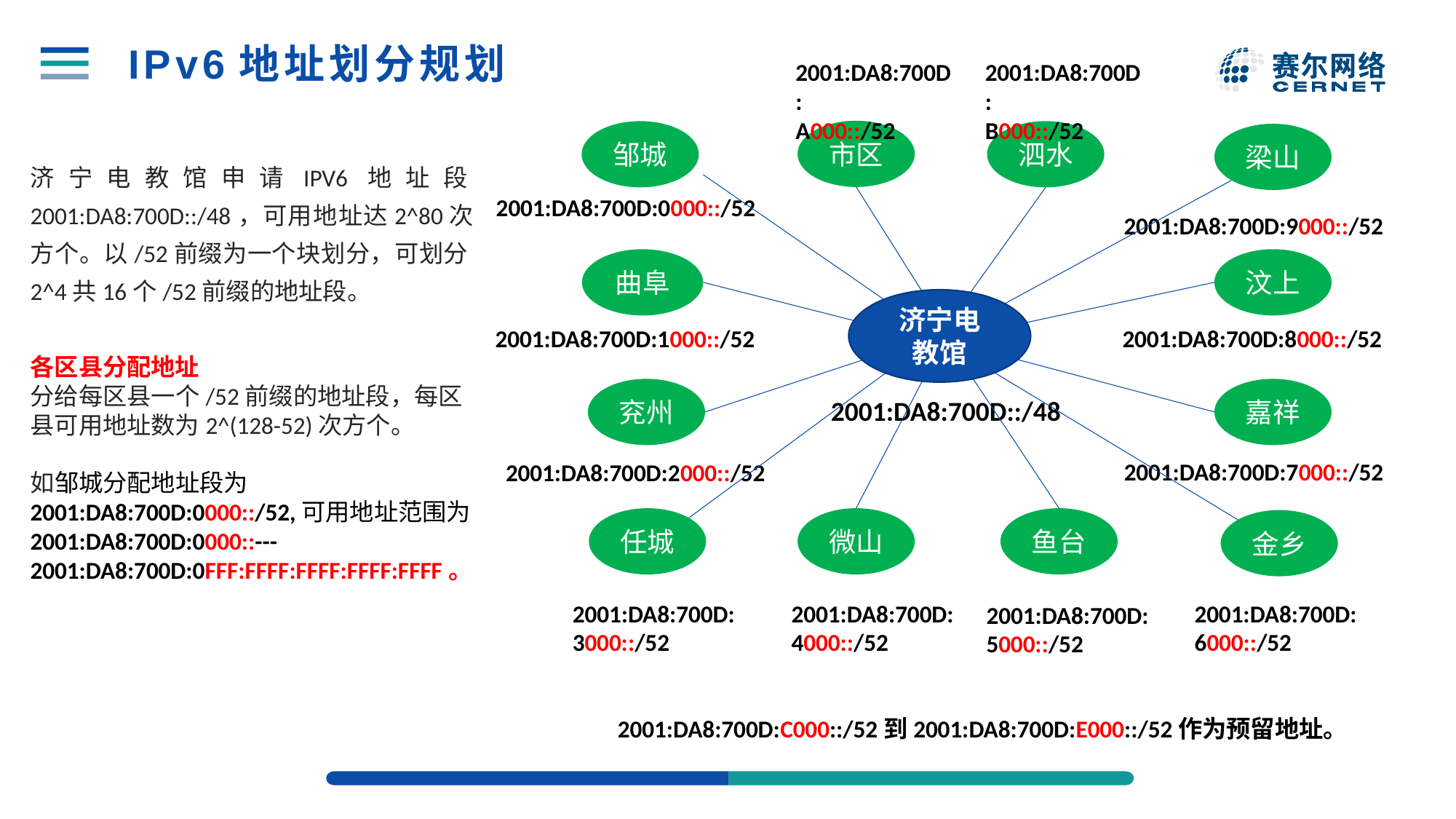

# IPv6地址划分规划
2001:DA8:700D:
A000::/52
2001:DA8:700D:
B000::/52
市区
邹城
泗水
梁山
2001:DA8:700D:0000::/52
2001:DA8:700D:9000::/52
汶上
曲阜
济宁电教馆
2001:DA8:700D:1000::/52
2001:DA8:700D:8000::/52
兖州
嘉祥
2001:DA8:700D::/48
2001:DA8:700D:7000::/52
2001:DA8:700D:2000::/52
任城
微山
鱼台
金乡
2001:DA8:700D:
3000::/52
2001:DA8:700D:
4000::/52
2001:DA8:700D:
6000::/52
2001:DA8:700D:
5000::/52
济宁电教馆申请IPV6地址段2001:DA8:700D::/48，可用地址达2^80次方个。以/52前缀为一个块划分，可划分2^4共16个/52前缀的地址段。

各区县分配地址
分给每区县一个/52前缀的地址段，每区县可用地址数为2^(128-52)次方个。

如邹城分配地址段为2001:DA8:700D:0000::/52,可用地址范围为2001:DA8:700D:0000::---2001:DA8:700D:0FFF:FFFF:FFFF:FFFF:FFFF。

2001:DA8:700D:C000::/52到2001:DA8:700D:E000::/52作为预留地址。